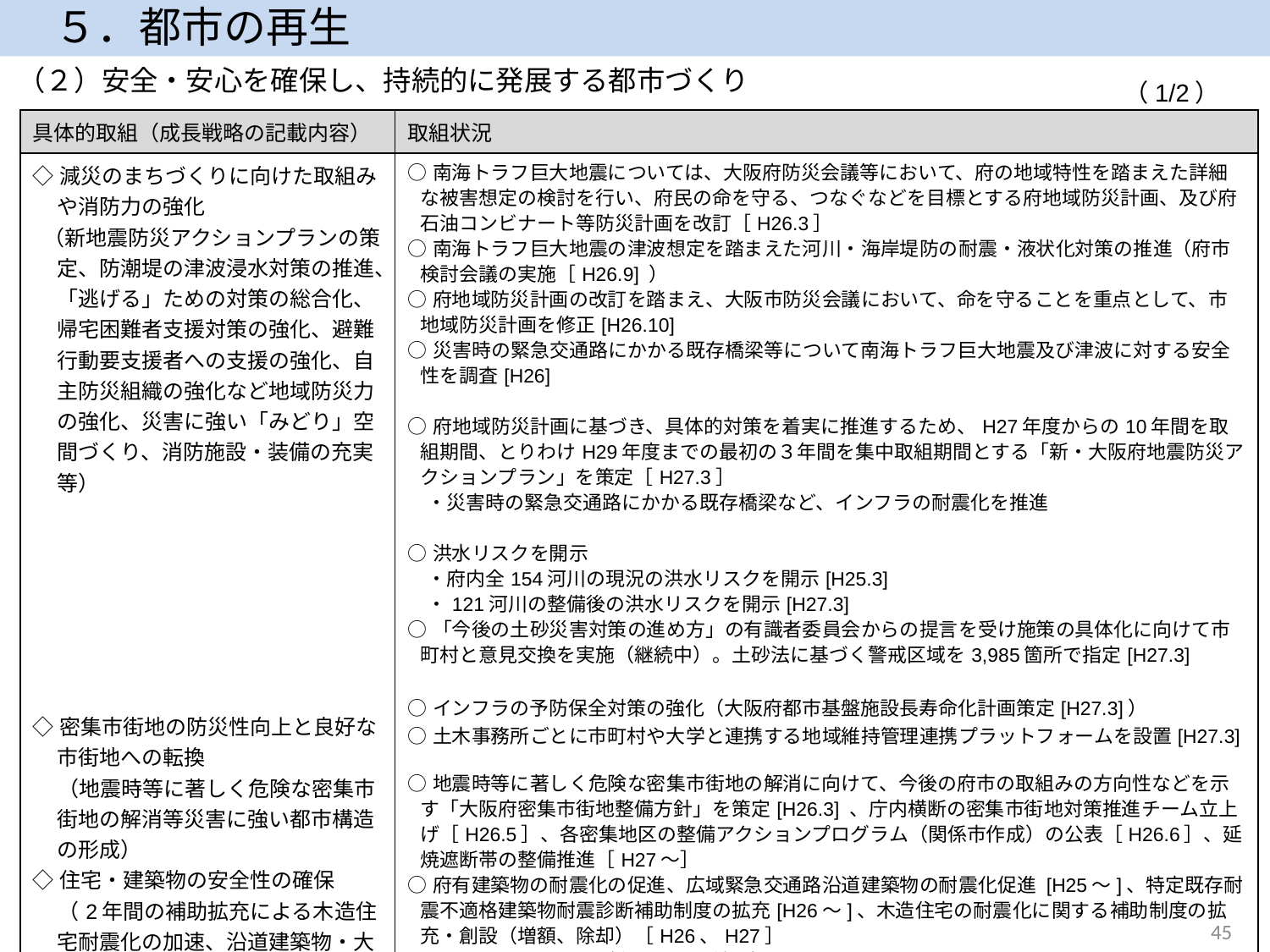

５．都市の再生
（２）安全・安心を確保し、持続的に発展する都市づくり
（1/2）
| 具体的取組（成長戦略の記載内容） | 取組状況 |
| --- | --- |
| ◇減災のまちづくりに向けた取組みや消防力の強化 （新地震防災アクションプランの策定、防潮堤の津波浸水対策の推進、「逃げる」ための対策の総合化、帰宅困難者支援対策の強化、避難行動要支援者への支援の強化、自主防災組織の強化など地域防災力の強化、災害に強い「みどり」空間づくり、消防施設・装備の充実等） ◇密集市街地の防災性向上と良好な市街地への転換 　 （地震時等に著しく危険な密集市街地の解消等災害に強い都市構造の形成） ◇住宅・建築物の安全性の確保 　 （2年間の補助拡充による木造住宅耐震化の加速、沿道建築物・大規模建築物等の耐震化促進　等） | ○南海トラフ巨大地震については、大阪府防災会議等において、府の地域特性を踏まえた詳細な被害想定の検討を行い、府民の命を守る、つなぐなどを目標とする府地域防災計画、及び府石油コンビナート等防災計画を改訂［H26.3］ ○南海トラフ巨大地震の津波想定を踏まえた河川・海岸堤防の耐震・液状化対策の推進（府市検討会議の実施［H26.9] ） ○府地域防災計画の改訂を踏まえ、大阪市防災会議において、命を守ることを重点として、市地域防災計画を修正[H26.10] ○災害時の緊急交通路にかかる既存橋梁等について南海トラフ巨大地震及び津波に対する安全性を調査[H26] ○府地域防災計画に基づき、具体的対策を着実に推進するため、H27年度からの10年間を取組期間、とりわけH29年度までの最初の３年間を集中取組期間とする「新・大阪府地震防災アクションプラン」を策定［H27.3］ 　・災害時の緊急交通路にかかる既存橋梁など、インフラの耐震化を推進 ○洪水リスクを開示 　・府内全154河川の現況の洪水リスクを開示[H25.3] 　・121河川の整備後の洪水リスクを開示[H27.3] ○「今後の土砂災害対策の進め方」の有識者委員会からの提言を受け施策の具体化に向けて市町村と意見交換を実施（継続中）。土砂法に基づく警戒区域を3,985箇所で指定[H27.3] ○インフラの予防保全対策の強化（大阪府都市基盤施設長寿命化計画策定[H27.3]） ○土木事務所ごとに市町村や大学と連携する地域維持管理連携プラットフォームを設置[H27.3] ○地震時等に著しく危険な密集市街地の解消に向けて、今後の府市の取組みの方向性などを示す「大阪府密集市街地整備方針」を策定[H26.3] 、庁内横断の密集市街地対策推進チーム立上げ［H26.5］、各密集地区の整備アクションプログラム（関係市作成）の公表［H26.6］、延焼遮断帯の整備推進［H27～］ ○府有建築物の耐震化の促進、広域緊急交通路沿道建築物の耐震化促進 [H25～]、特定既存耐震不適格建築物耐震診断補助制度の拡充[H26～]、木造住宅の耐震化に関する補助制度の拡充・創設（増額、除却）［H26、H27］　　　　　　　　　　　　　　　　　　　　　　　　　　　　　　　　（次ページに続く） |
45